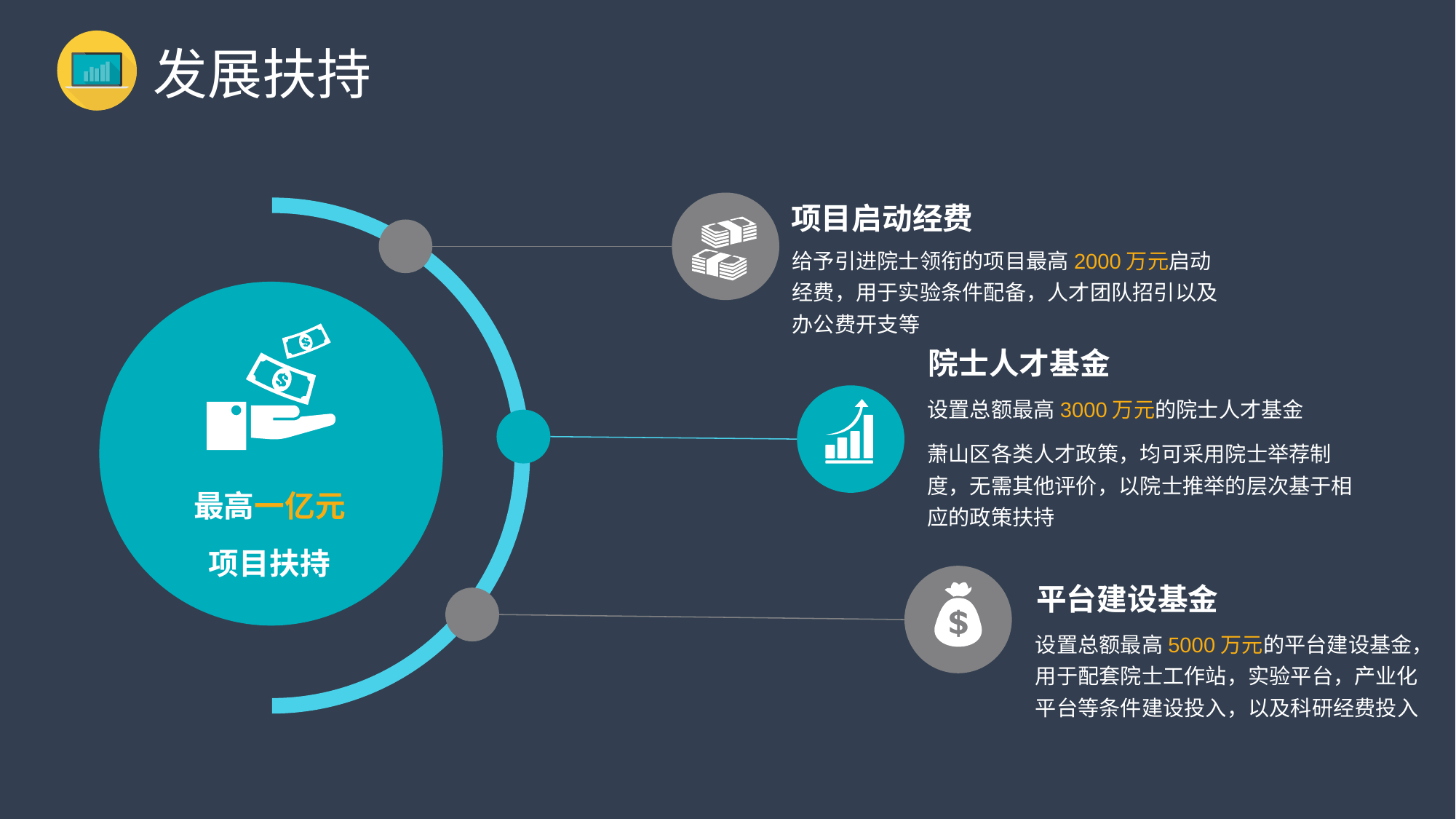

发展扶持
项目启动经费
给予引进院士领衔的项目最高2000万元启动经费，用于实验条件配备，人才团队招引以及办公费开支等

最高一亿元
项目扶持
院士人才基金
设置总额最高3000万元的院士人才基金
萧山区各类人才政策，均可采用院士举荐制度，无需其他评价，以院士推举的层次基于相应的政策扶持

平台建设基金
设置总额最高5000万元的平台建设基金，用于配套院士工作站，实验平台，产业化平台等条件建设投入，以及科研经费投入